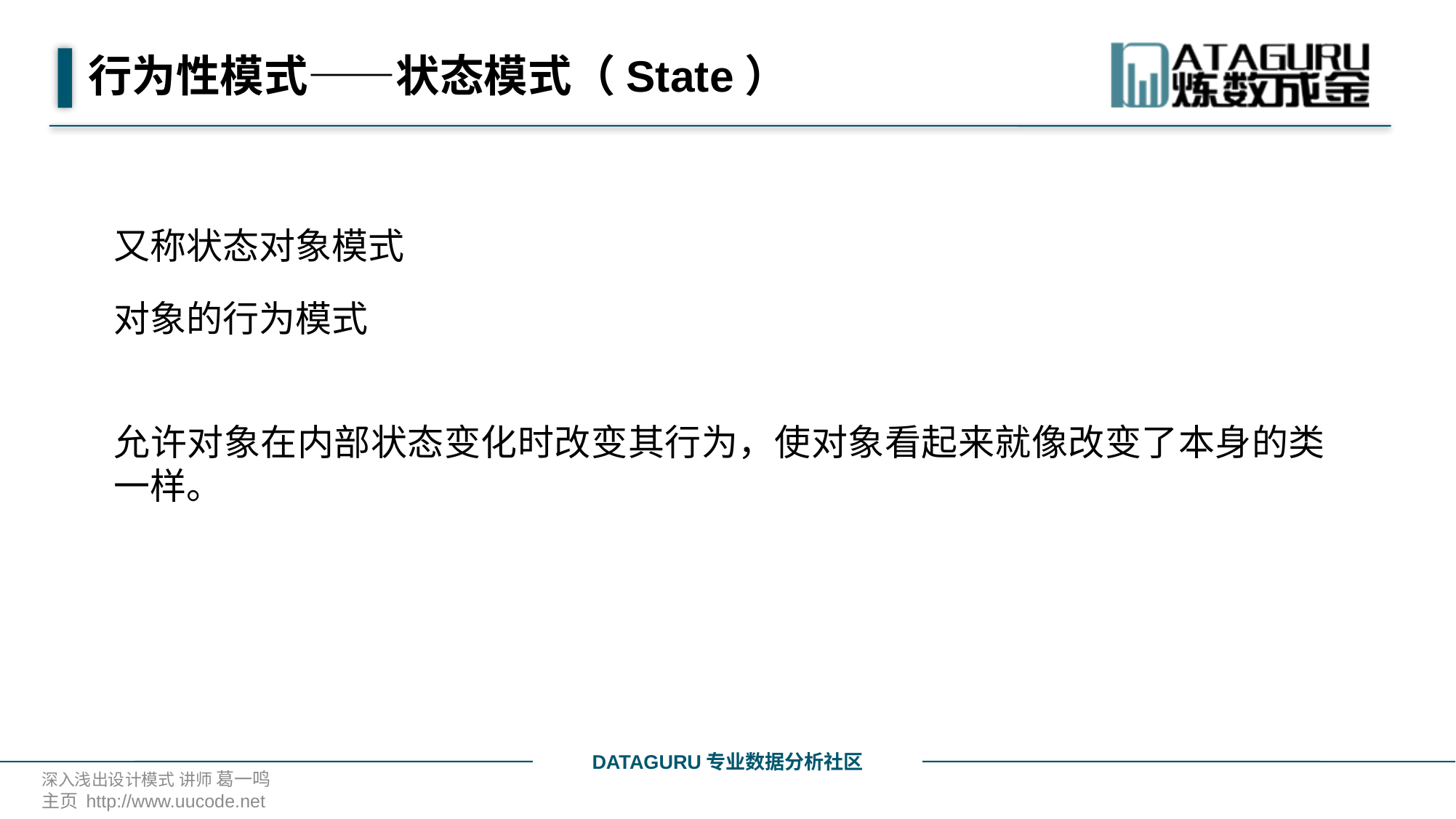

# 行为性模式——状态模式（State）
又称状态对象模式
对象的行为模式

允许对象在内部状态变化时改变其行为，使对象看起来就像改变了本身的类一样。